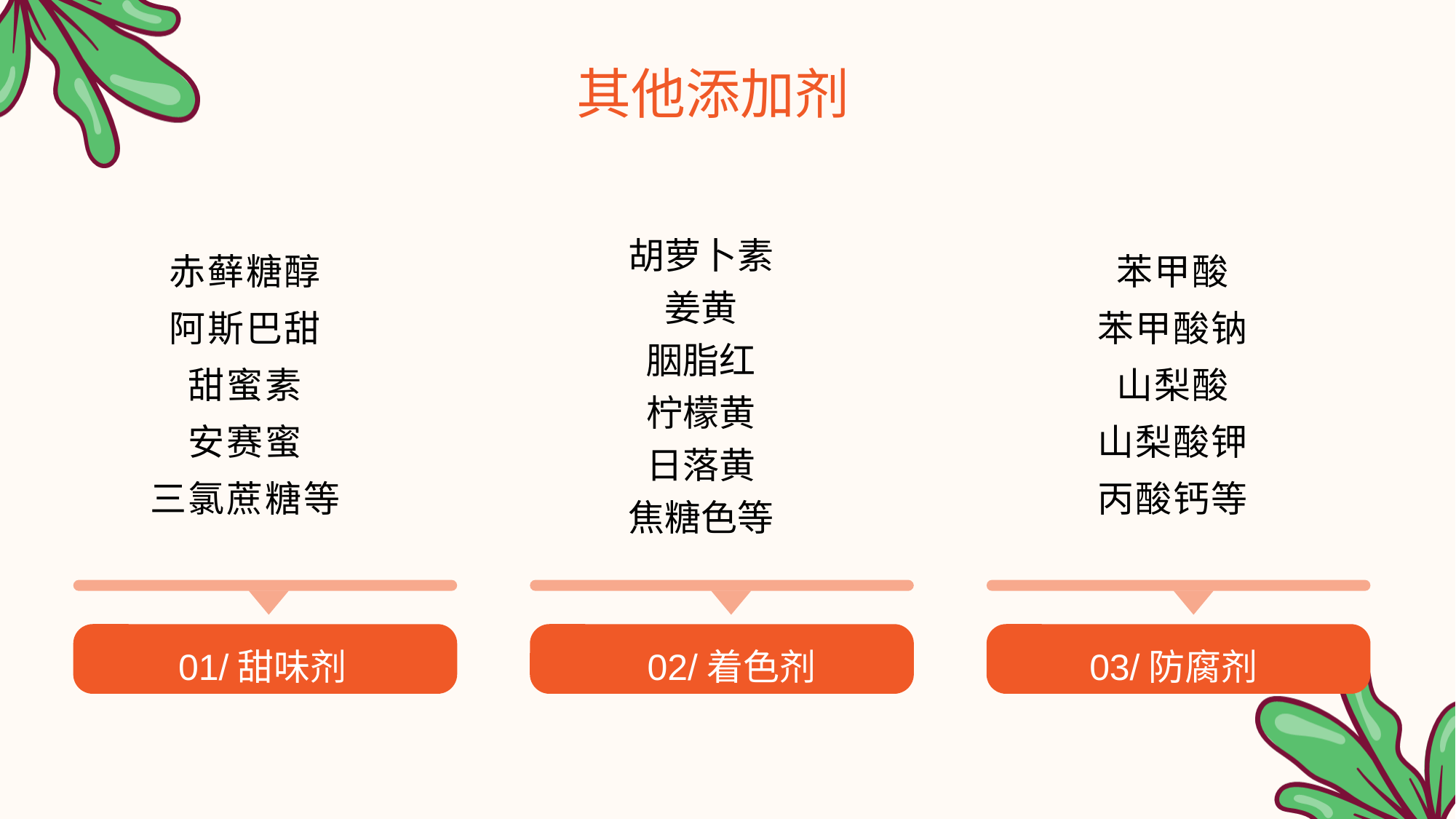

其他添加剂
胡萝卜素
姜黄
胭脂红
柠檬黄
日落黄
焦糖色等
苯甲酸
苯甲酸钠
山梨酸
山梨酸钾
丙酸钙等
赤藓糖醇
阿斯巴甜
甜蜜素
安赛蜜
三氯蔗糖等

01/甜味剂
02/着色剂
03/防腐剂